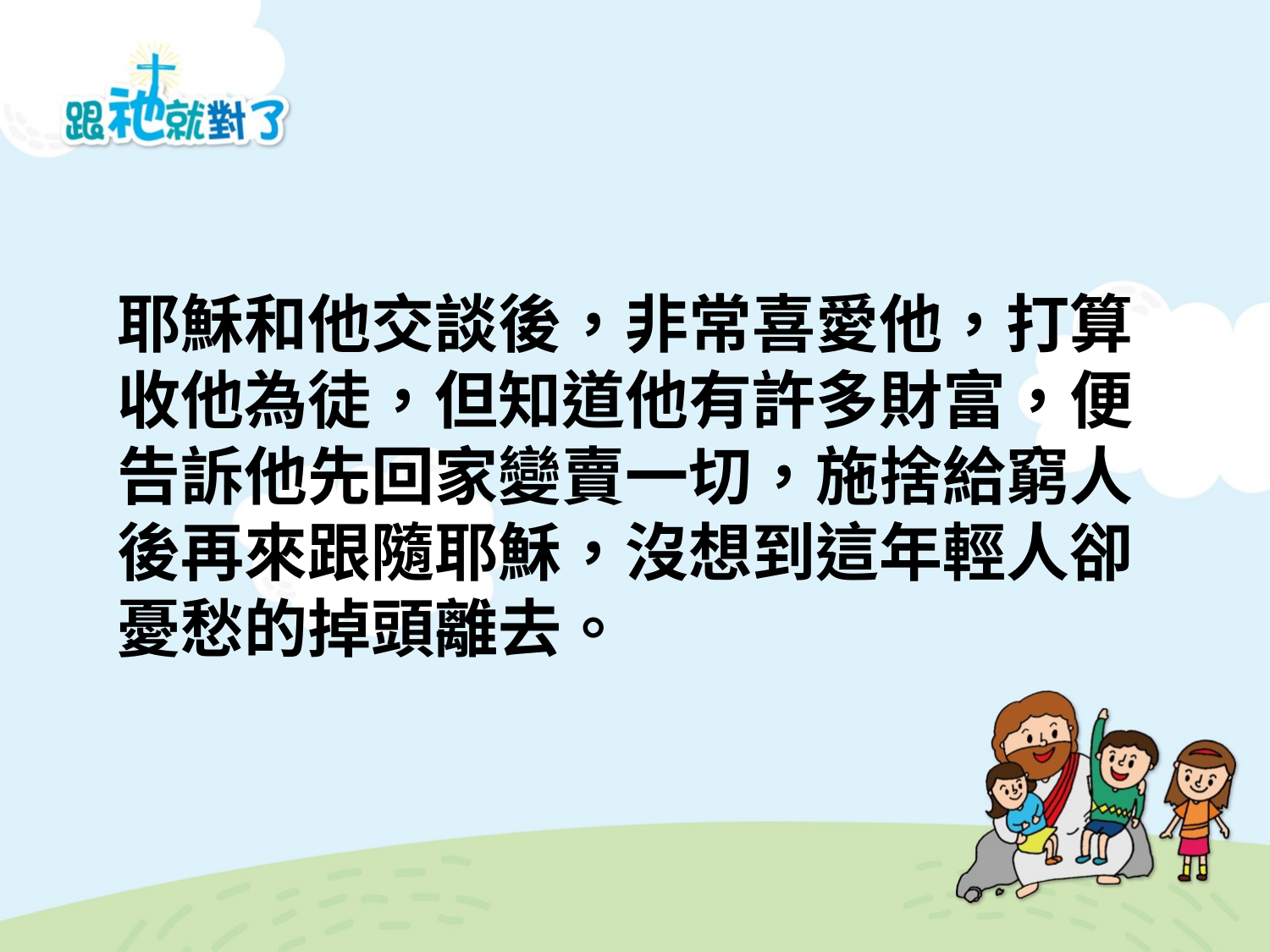

耶穌和他交談後，非常喜愛他，打算收他為徒，但知道他有許多財富，便告訴他先回家變賣一切，施捨給窮人後再來跟隨耶穌，沒想到這年輕人卻憂愁的掉頭離去。